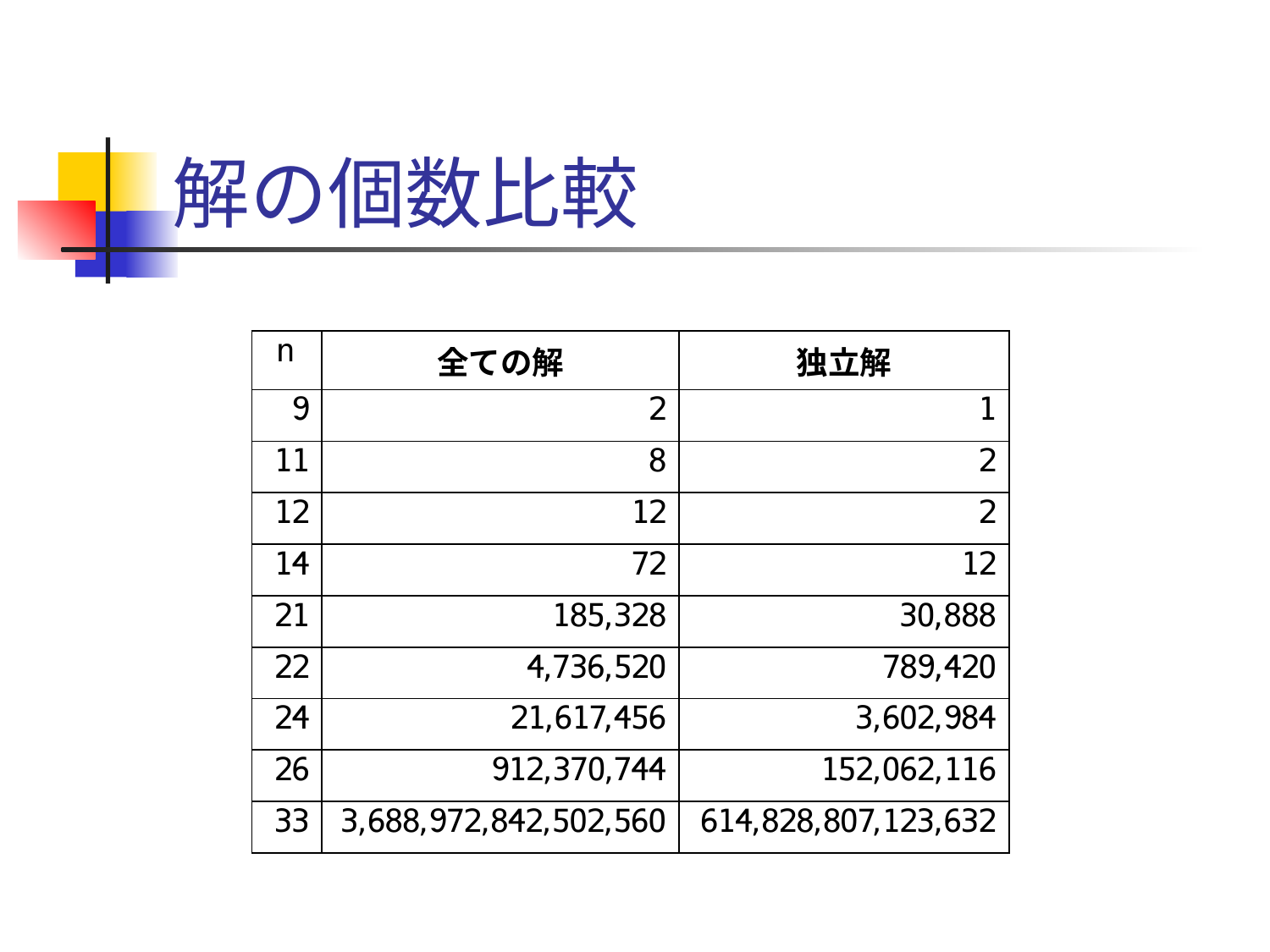

# 解の個数比較
| n | 全ての解 | 独立解 |
| --- | --- | --- |
| 9 | 2 | 1 |
| 11 | 8 | 2 |
| 12 | 12 | 2 |
| 14 | 72 | 12 |
| 21 | 185,328 | 30,888 |
| 22 | 4,736,520 | 789,420 |
| 24 | 21,617,456 | 3,602,984 |
| 26 | 912,370,744 | 152,062,116 |
| 33 | 3,688,972,842,502,560 | 614,828,807,123,632 |